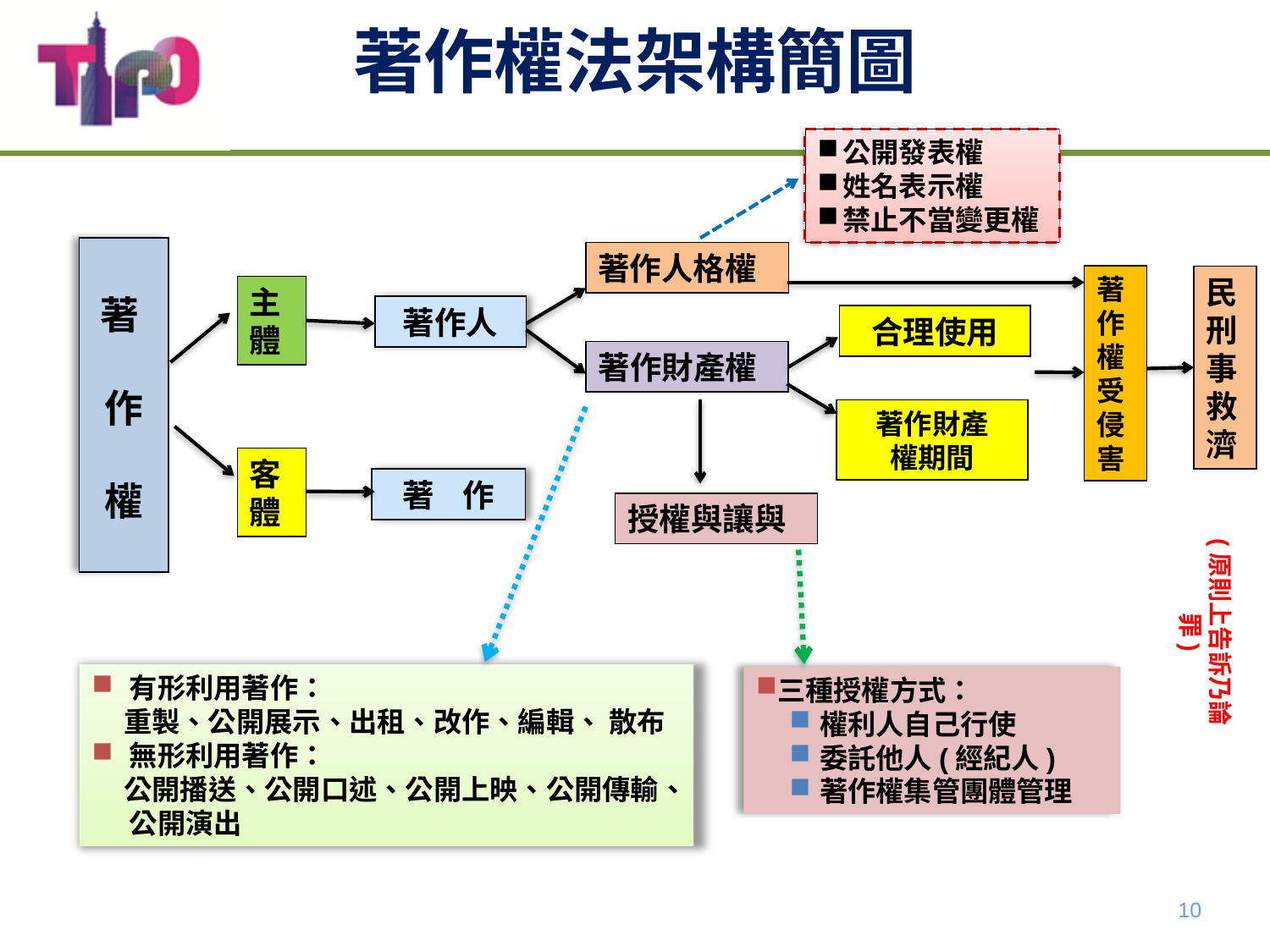

# 著作權法架構簡圖
公開發表權
姓名表示權
禁止不當變更權

著

作

權

著作人格權
著作權受侵害
民刑事救濟
主體
著作人
合理使用
著作財產權
著作財產
權期間
客體
著    作
授權與讓與
(原則上告訴乃論罪)
有形利用著作：
    重製、公開展示、出租、改作、編輯、 散布
無形利用著作：
    公開播送、公開口述、公開上映、公開傳輸、公開演出
三種授權方式：
權利人自己行使
委託他人(經紀人)
著作權集管團體管理
10